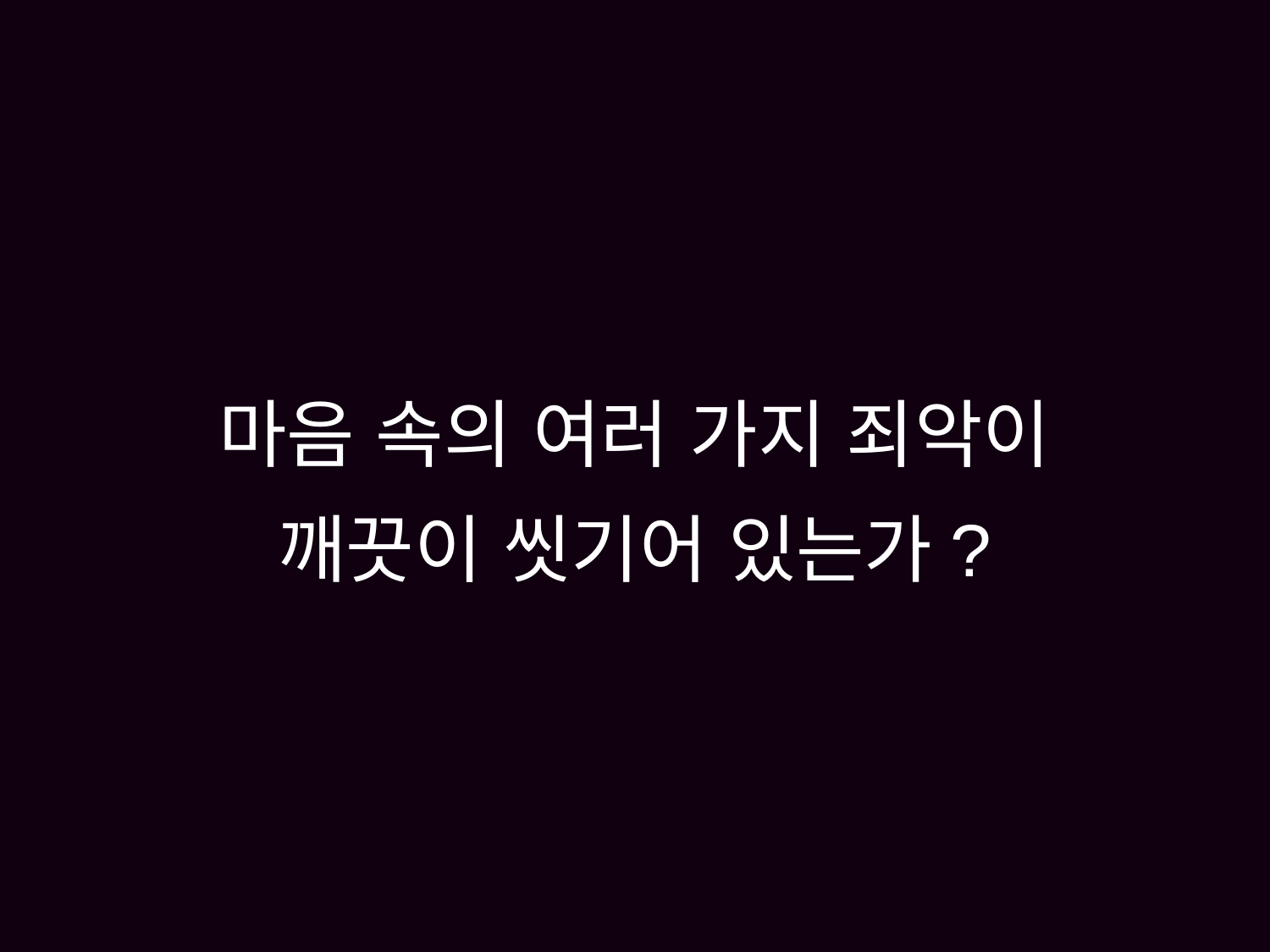

# 마음 속의 여러 가지 죄악이 깨끗이 씻기어 있는가?